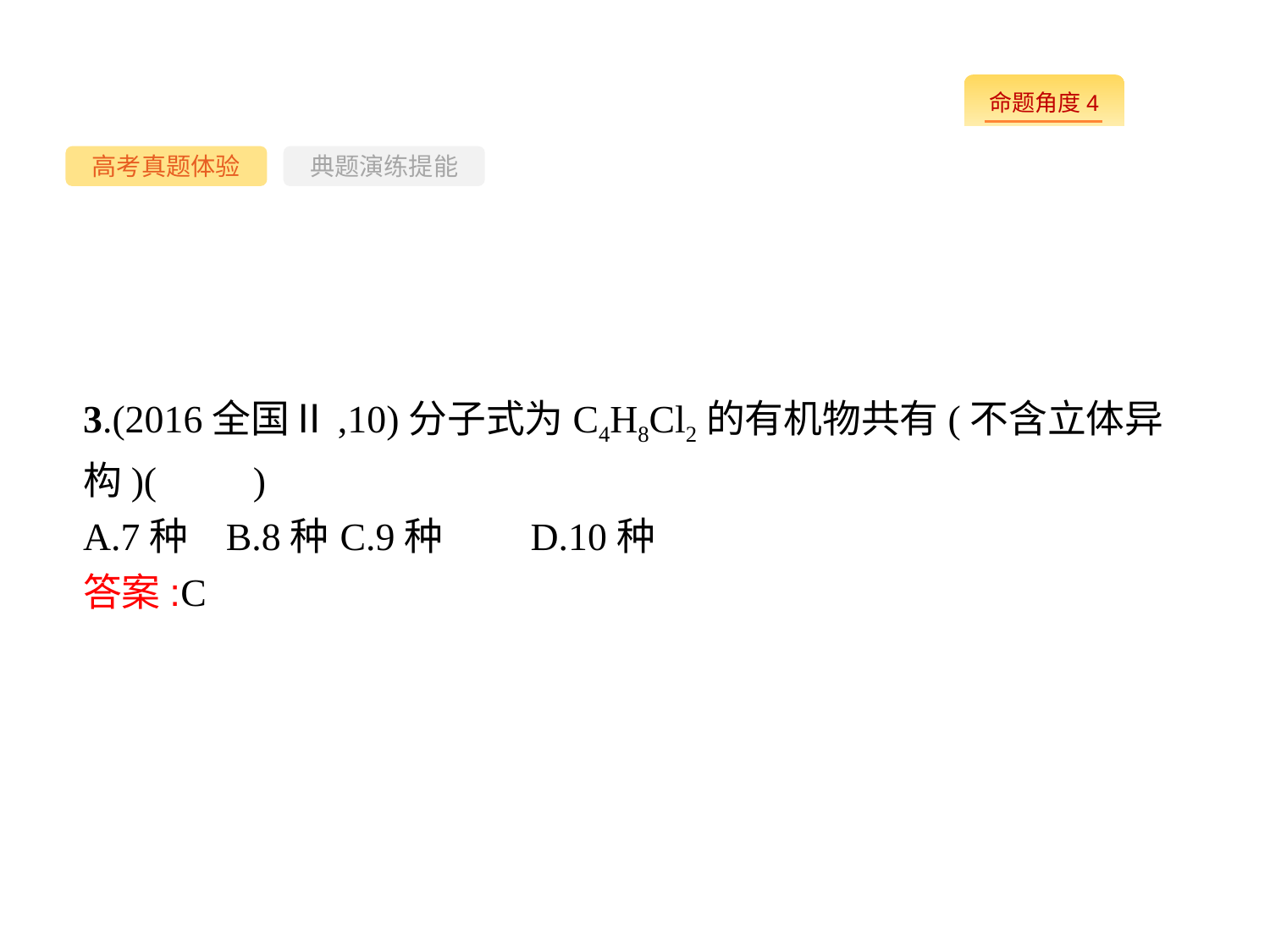

-71-
高考真题体验
典题演练提能
3.(2016全国Ⅱ,10)分子式为C4H8Cl2的有机物共有(不含立体异构)(　　)
A.7种	B.8种	C.9种	D.10种
答案:C